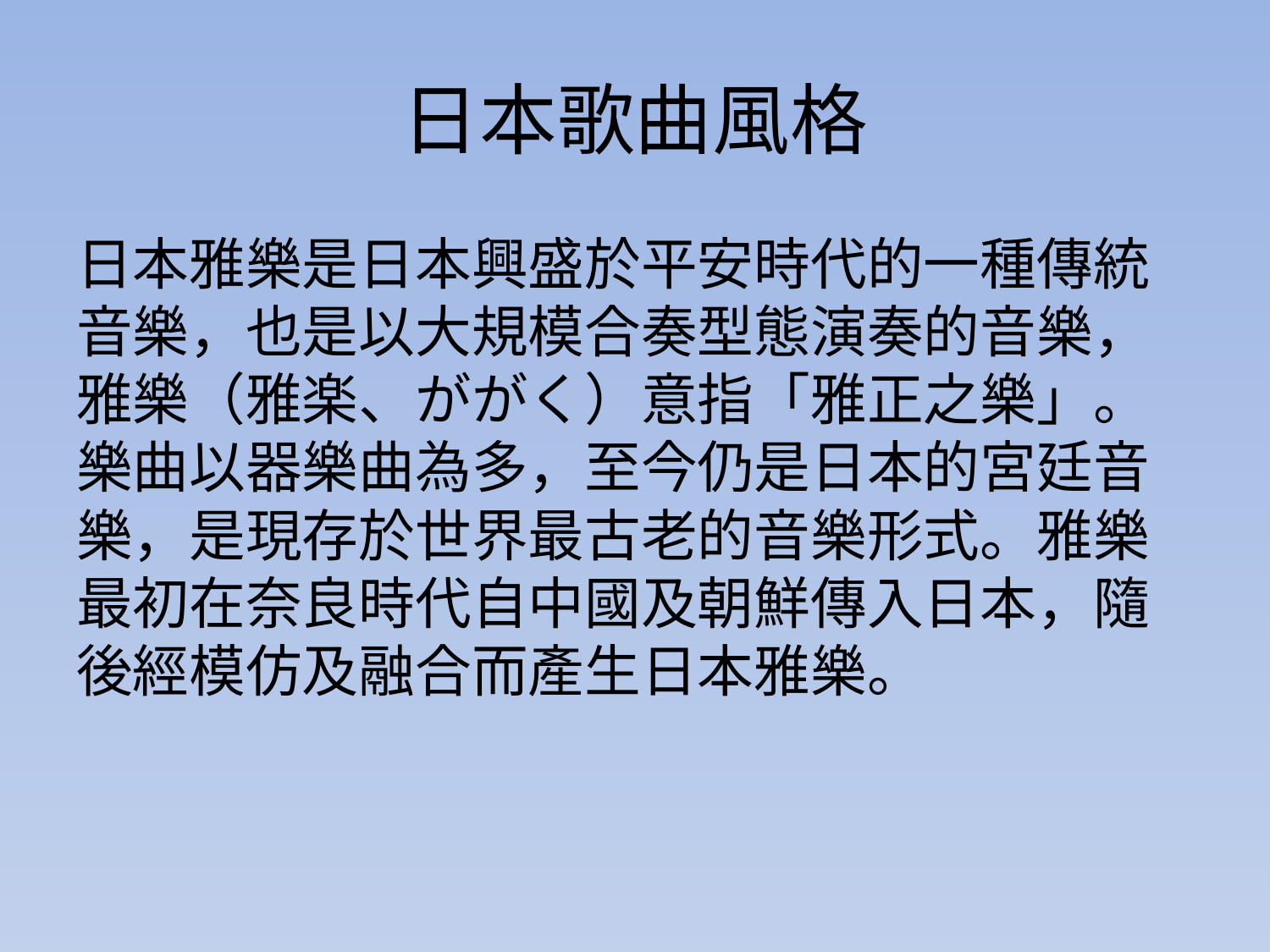

# 日本歌曲風格
日本雅樂是日本興盛於平安時代的一種傳統音樂，也是以大規模合奏型態演奏的音樂，雅樂（雅楽、ががく）意指「雅正之樂」。樂曲以器樂曲為多，至今仍是日本的宮廷音樂，是現存於世界最古老的音樂形式。雅樂最初在奈良時代自中國及朝鮮傳入日本，隨後經模仿及融合而產生日本雅樂。